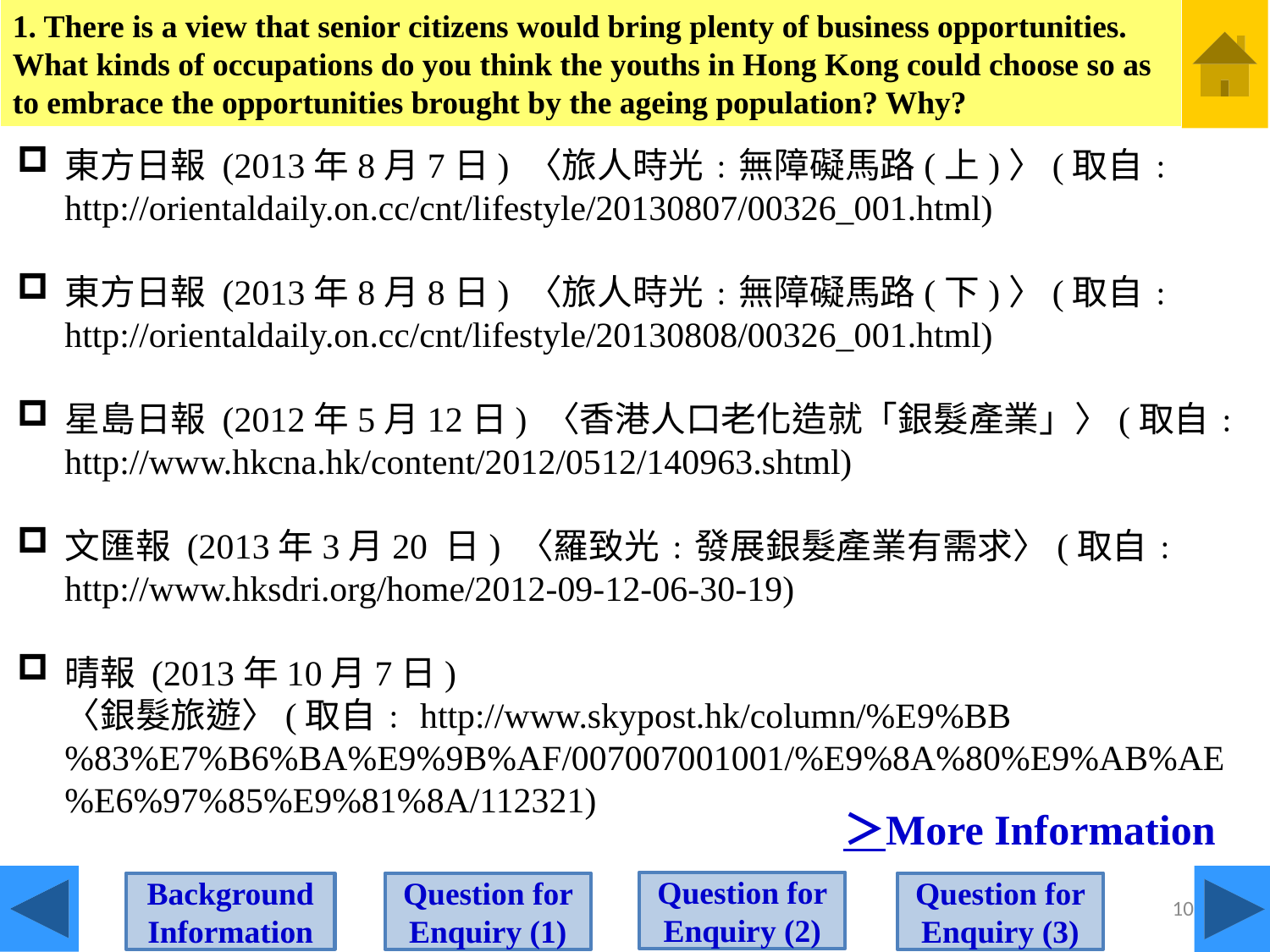

1. There is a view that senior citizens would bring plenty of business opportunities. What kinds of occupations do you think the youths in Hong Kong could choose so as to embrace the opportunities brought by the ageing population? Why?

東方日報 (2013年8月7日) 〈旅人時光﹕無障礙馬路(上)〉(取自﹕http://orientaldaily.on.cc/cnt/lifestyle/20130807/00326_001.html)

東方日報 (2013年8月8日) 〈旅人時光﹕無障礙馬路(下)〉(取自﹕http://orientaldaily.on.cc/cnt/lifestyle/20130808/00326_001.html)

星島日報 (2012年5月12日) 〈香港人口老化造就「銀髮產業」〉(取自﹕http://www.hkcna.hk/content/2012/0512/140963.shtml)

文匯報 (2013年3月20 日) 〈羅致光﹕發展銀髮產業有需求〉(取自﹕http://www.hksdri.org/home/2012-09-12-06-30-19)

晴報 (2013年10月7日) 〈銀髮旅遊〉(取自﹕http://www.skypost.hk/column/%E9%BB%83%E7%B6%BA%E9%9B%AF/007007001001/%E9%8A%80%E9%AB%AE%E6%97%85%E9%81%8A/112321)

＞More Information

Question for Enquiry (2)
Question for Enquiry (1)
Background Information
Question for Enquiry (3)
10